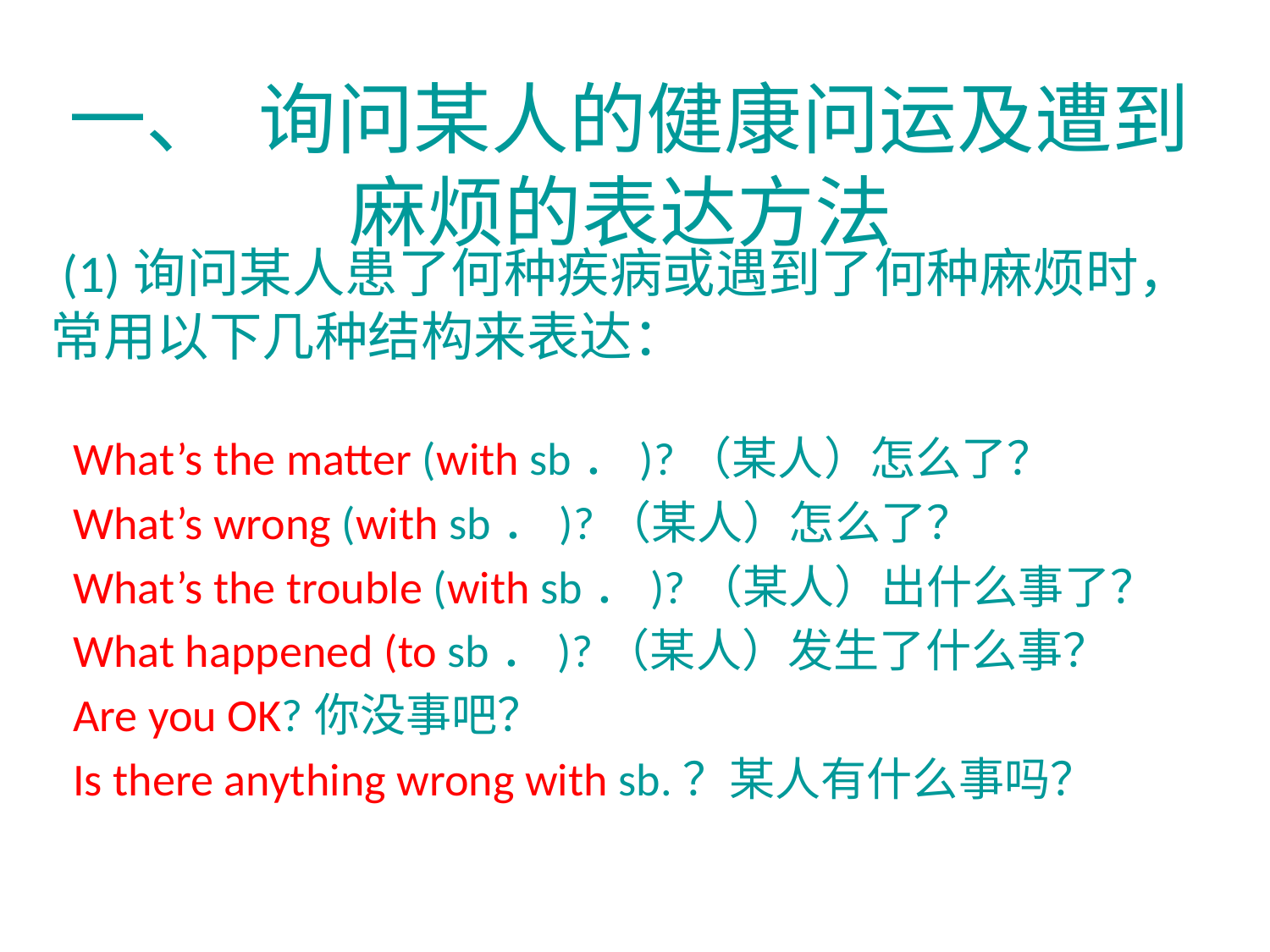

# 一、  询问某人的健康问运及遭到麻烦的表达方法
 (1)询问某人患了何种疾病或遇到了何种麻烦时，常用以下几种结构来表达：
What’s the matter (with sb．)?（某人）怎么了？
What’s wrong (with sb．)?（某人）怎么了？
What’s the trouble (with sb．)?（某人）出什么事了？
What happened (to sb．)?（某人）发生了什么事？
Are you OK?你没事吧？
Is there anything wrong with sb.？某人有什么事吗？